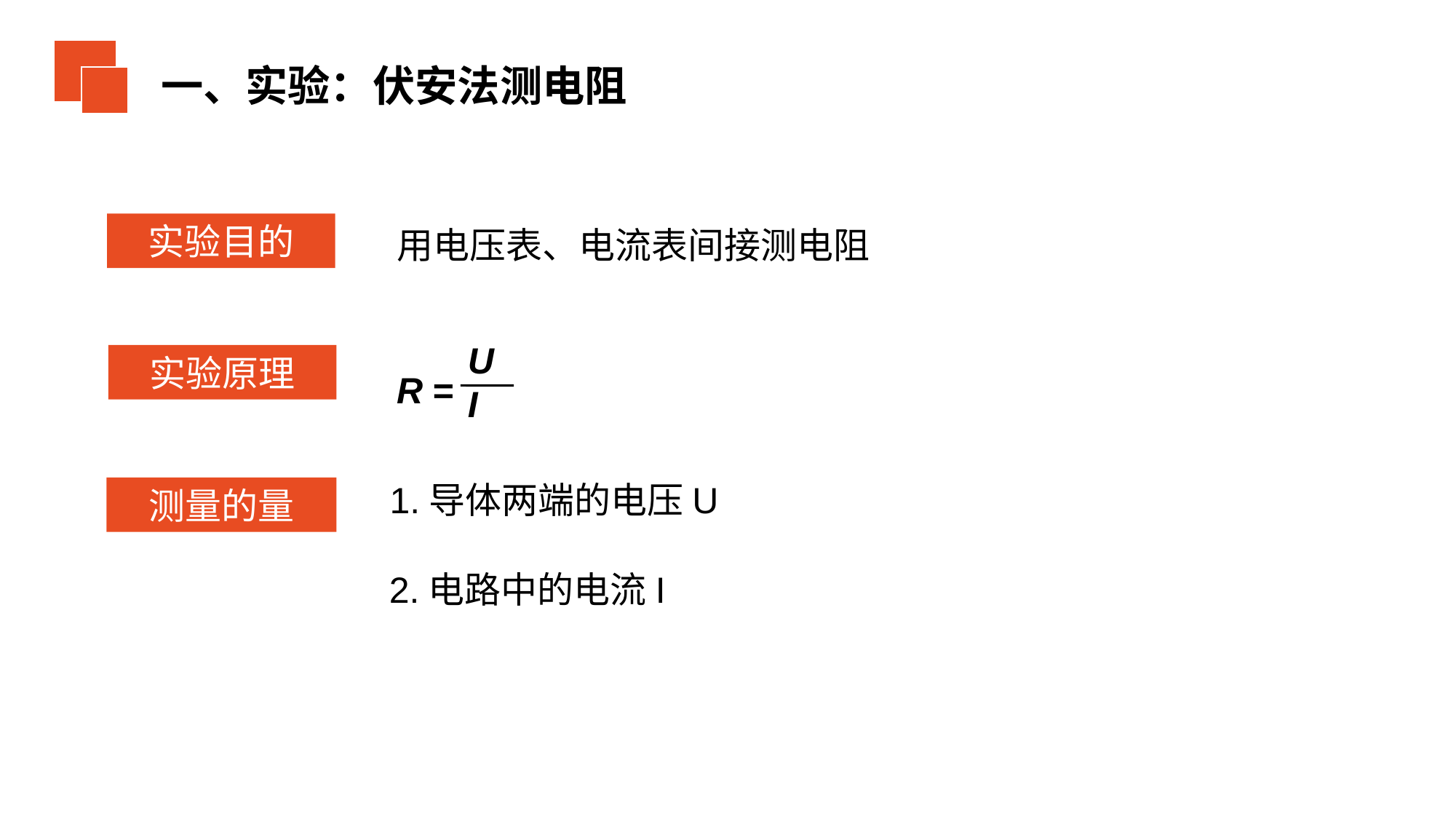

一、实验：伏安法测电阻
实验目的
用电压表、电流表间接测电阻
U
I
R =

实验原理
1.导体两端的电压U
测量的量
2.电路中的电流I